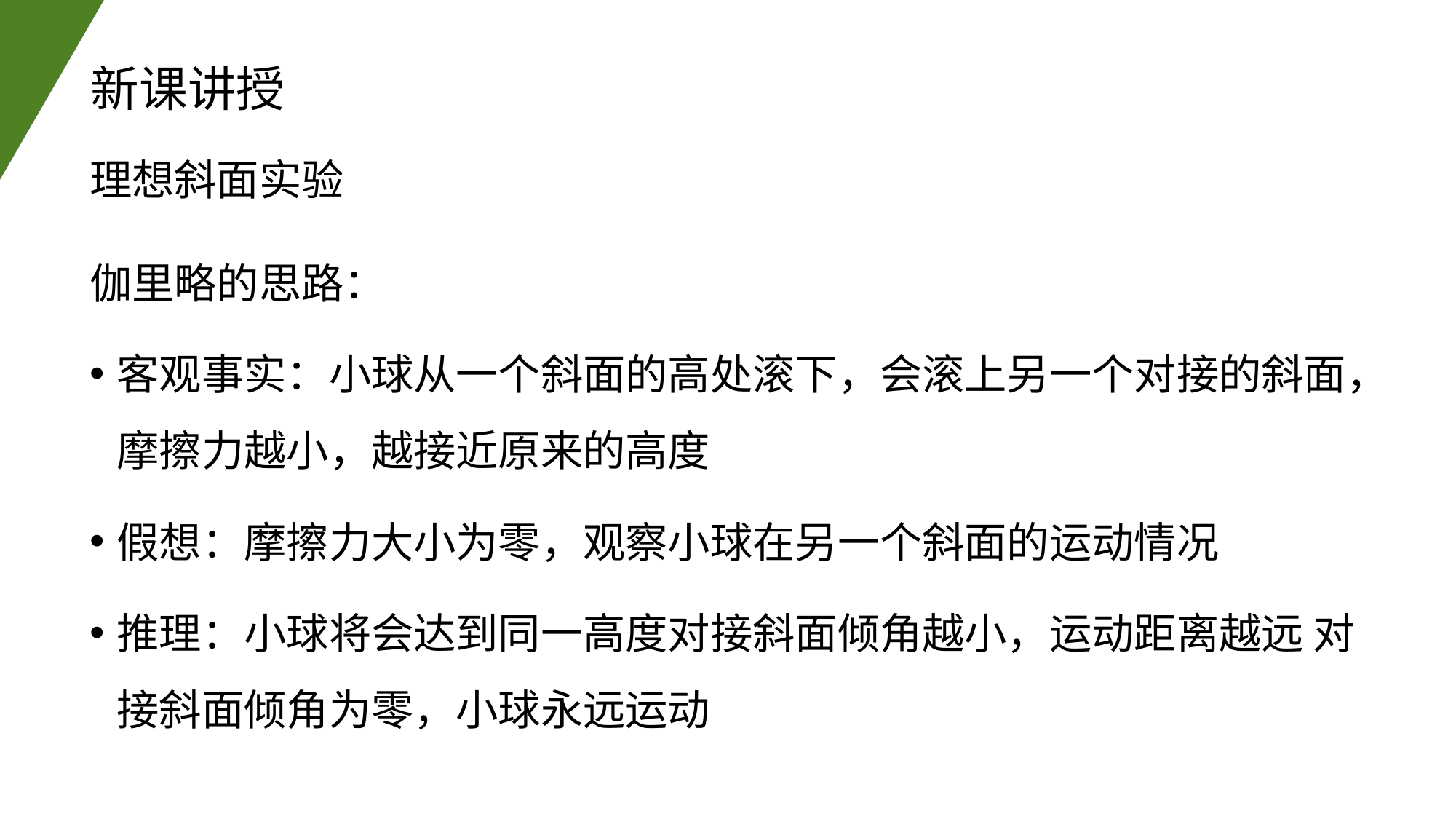

新课讲授
理想斜面实验
伽里略的思路：
客观事实：小球从一个斜面的高处滚下，会滚上另一个对接的斜面，摩擦力越小，越接近原来的高度
假想：摩擦力大小为零，观察小球在另一个斜面的运动情况
推理：小球将会达到同一高度对接斜面倾角越小，运动距离越远 对接斜面倾角为零，小球永远运动